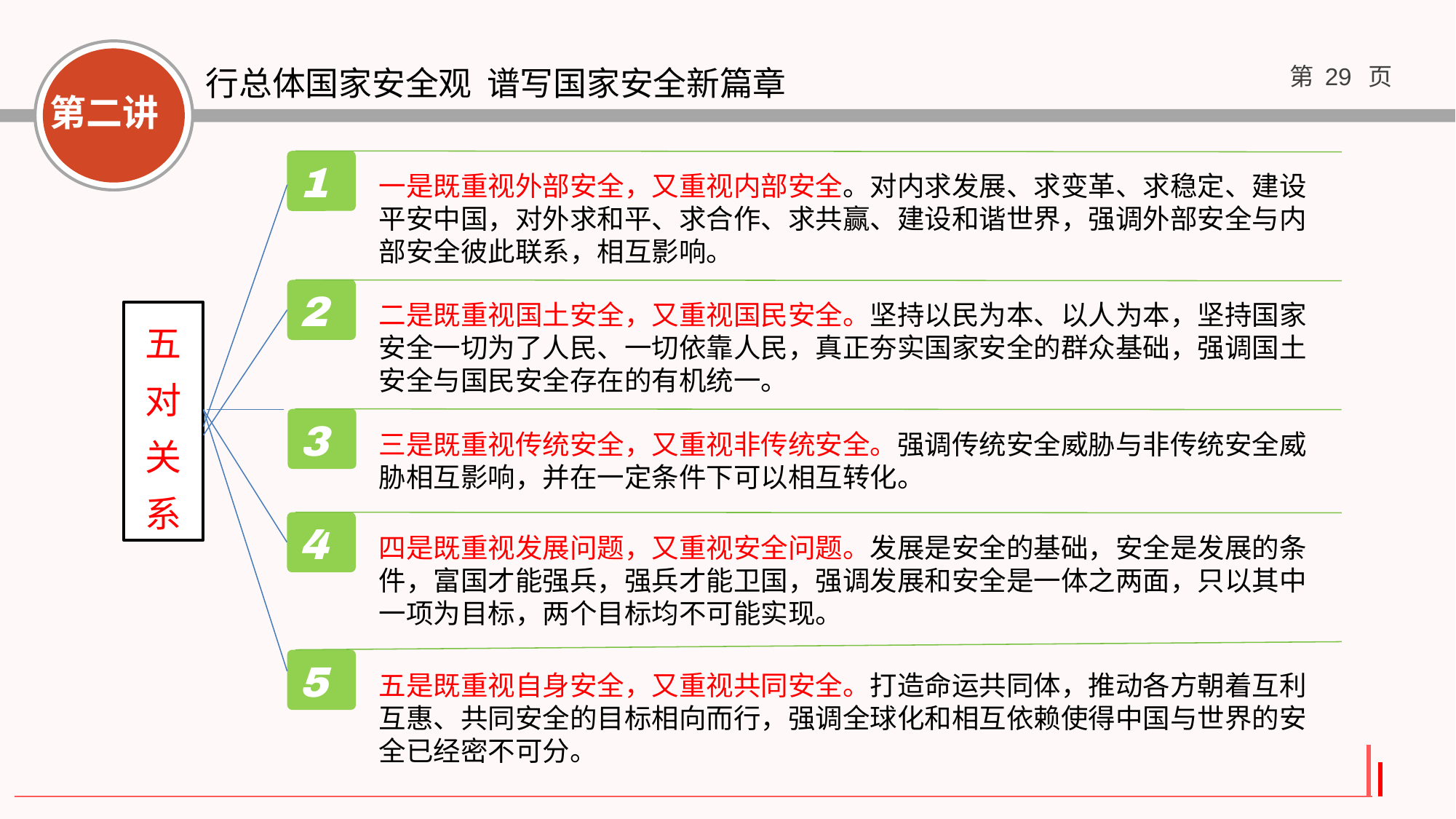

1
一是既重视外部安全，又重视内部安全。对内求发展、求变革、求稳定、建设平安中国，对外求和平、求合作、求共赢、建设和谐世界，强调外部安全与内部安全彼此联系，相互影响。
2
二是既重视国土安全，又重视国民安全。坚持以民为本、以人为本，坚持国家安全一切为了人民、一切依靠人民，真正夯实国家安全的群众基础，强调国土安全与国民安全存在的有机统一。
五对关系
3
三是既重视传统安全，又重视非传统安全。强调传统安全威胁与非传统安全威胁相互影响，并在一定条件下可以相互转化。
4
四是既重视发展问题，又重视安全问题。发展是安全的基础，安全是发展的条件，富国才能强兵，强兵才能卫国，强调发展和安全是一体之两面，只以其中一项为目标，两个目标均不可能实现。
5
五是既重视自身安全，又重视共同安全。打造命运共同体，推动各方朝着互利互惠、共同安全的目标相向而行，强调全球化和相互依赖使得中国与世界的安全已经密不可分。